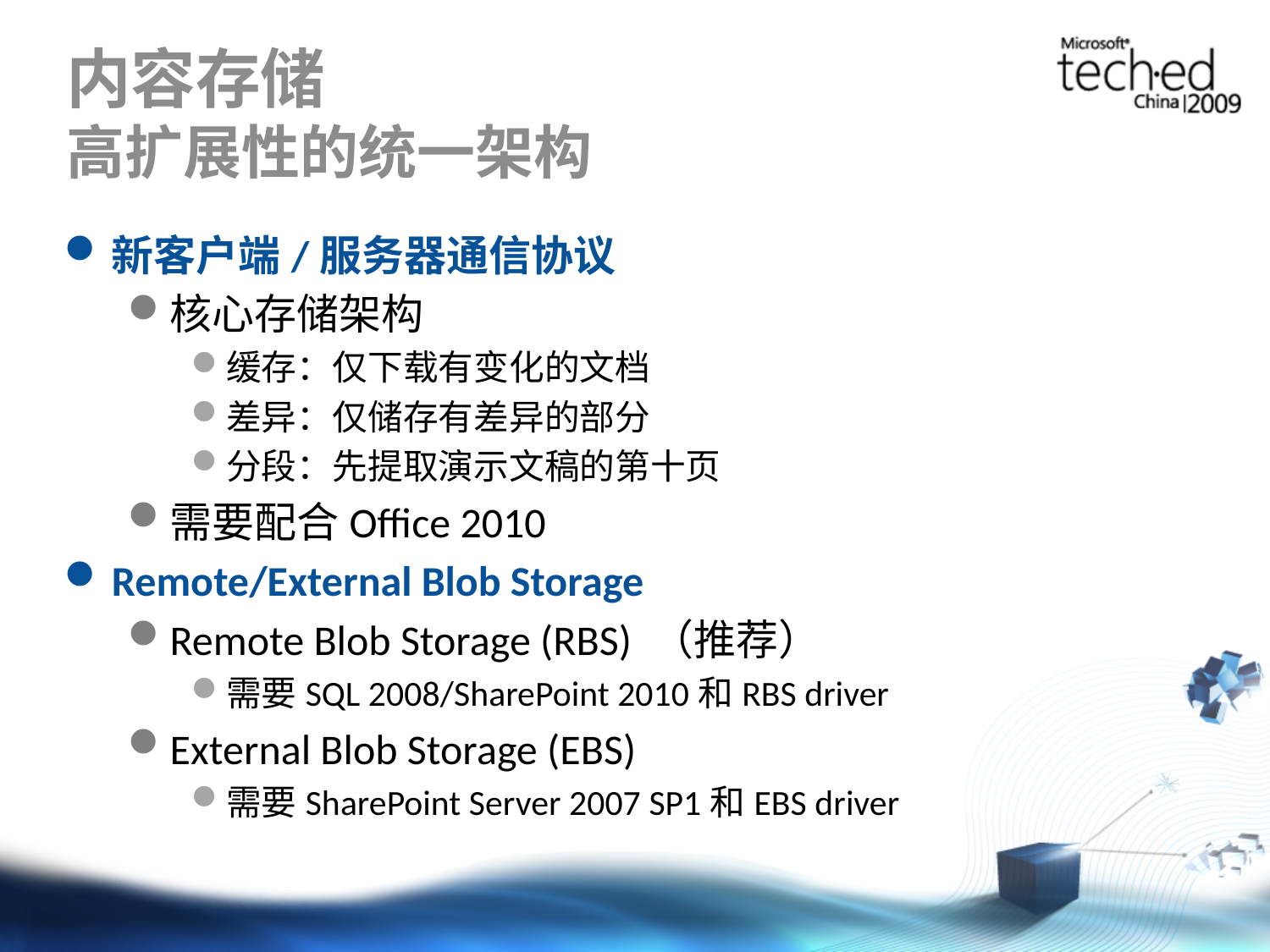

# 内容存储 高扩展性的统一架构
新客户端/服务器通信协议
核心存储架构
缓存：仅下载有变化的文档
差异：仅储存有差异的部分
分段：先提取演示文稿的第十页
需要配合Office 2010
Remote/External Blob Storage
Remote Blob Storage (RBS) （推荐）
需要SQL 2008/SharePoint 2010和RBS driver
External Blob Storage (EBS)
需要SharePoint Server 2007 SP1和EBS driver